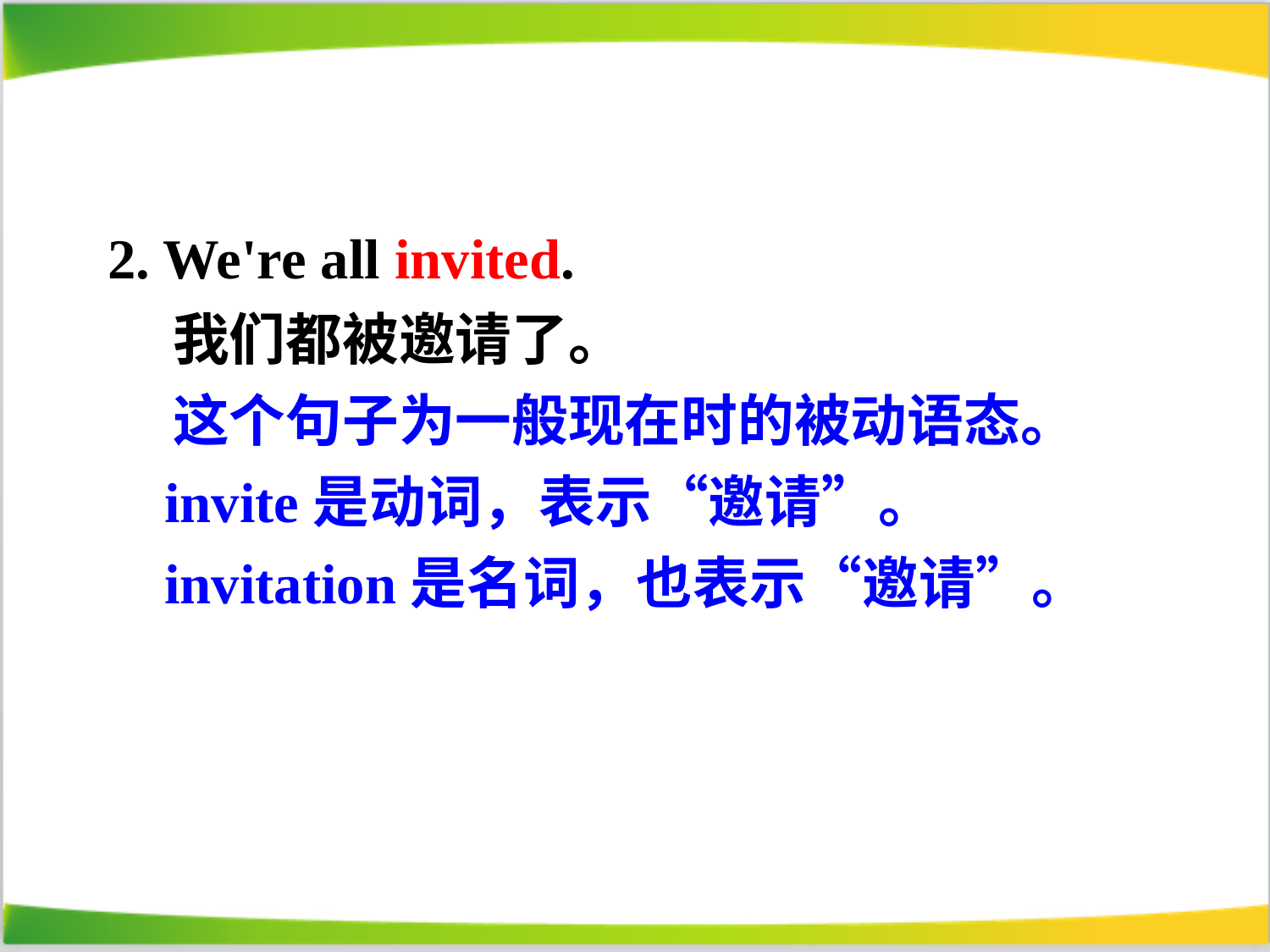

2. We're all invited.
    我们都被邀请了。
    这个句子为一般现在时的被动语态。
    invite是动词，表示“邀请”。
    invitation是名词，也表示“邀请”。